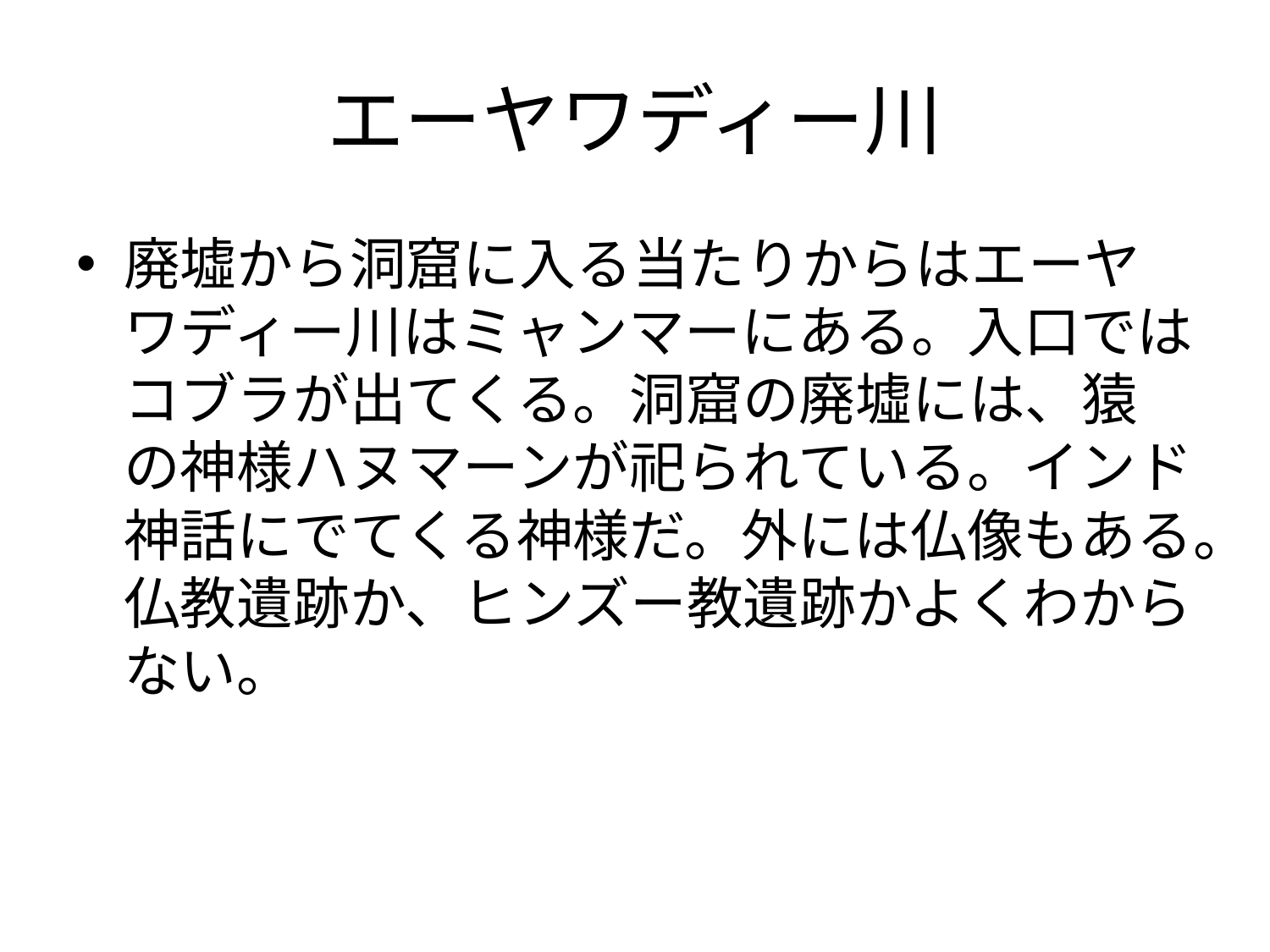

# エーヤワディー川
廃墟から洞窟に入る当たりからはエーヤワディー川はミャンマーにある。入口ではコブラが出てくる。洞窟の廃墟には、猿の神様ハヌマーンが祀られている。インド神話にでてくる神様だ。外には仏像もある。仏教遺跡か、ヒンズー教遺跡かよくわからない。